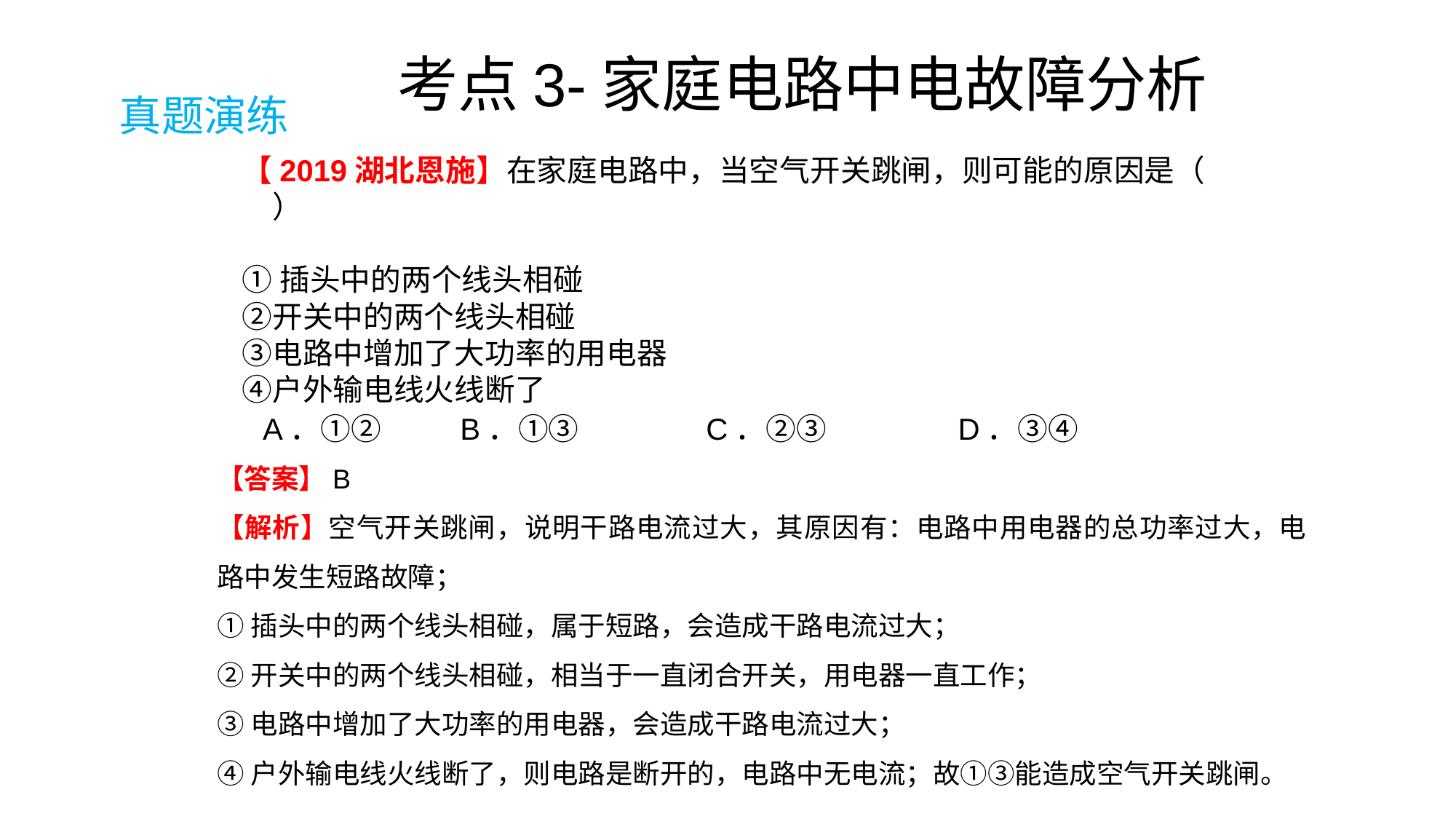

考点3-家庭电路中电故障分析
真题演练
【2019湖北恩施】在家庭电路中，当空气开关跳闸，则可能的原因是（　　）
①插头中的两个线头相碰
②开关中的两个线头相碰
③电路中增加了大功率的用电器
④户外输电线火线断了
A．①②	B．①③	   C．②③	        D．③④
【答案】B
【解析】空气开关跳闸，说明干路电流过大，其原因有：电路中用电器的总功率过大，电路中发生短路故障；
①插头中的两个线头相碰，属于短路，会造成干路电流过大；
②开关中的两个线头相碰，相当于一直闭合开关，用电器一直工作；
③电路中增加了大功率的用电器，会造成干路电流过大；
④户外输电线火线断了，则电路是断开的，电路中无电流；故①③能造成空气开关跳闸。